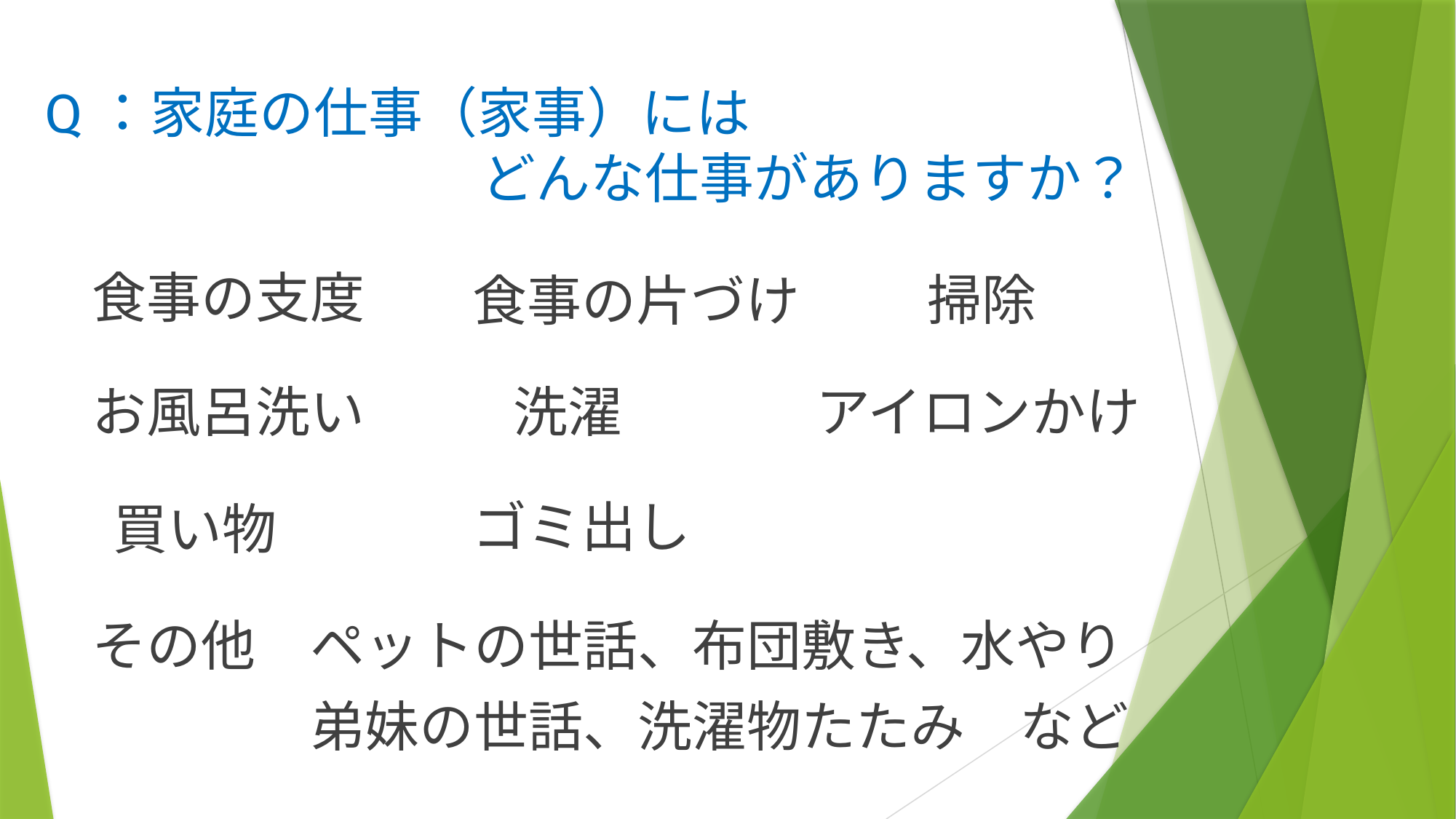

# Q：家庭の仕事（家事）には 　　　　　　　　どんな仕事がありますか？
食事の支度
掃除
食事の片づけ
お風呂洗い
洗濯
アイロンかけ
ゴミ出し
買い物
その他　ペットの世話、布団敷き、水やり
　　　　弟妹の世話、洗濯物たたみ　など